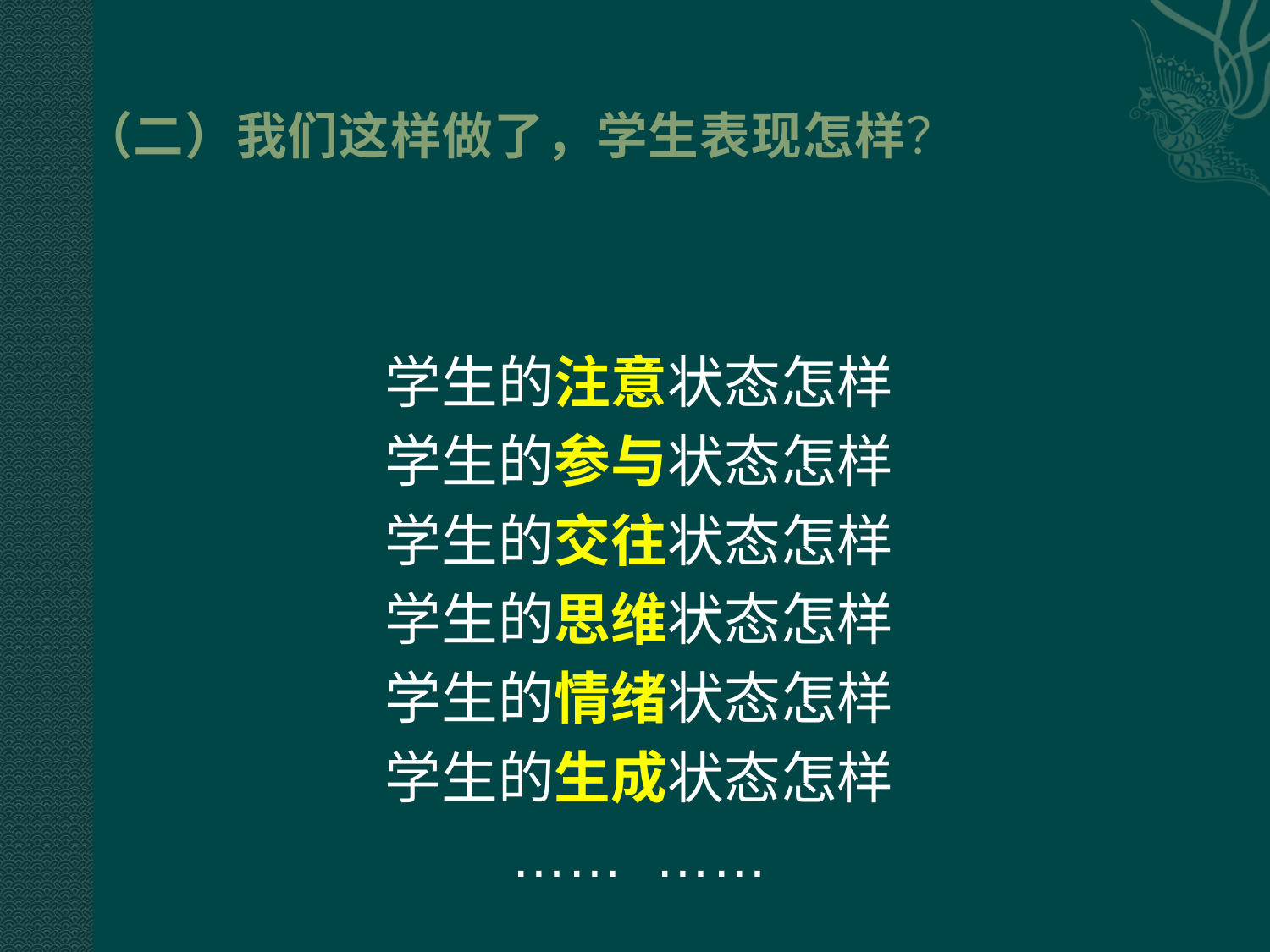

# （二）我们这样做了，学生表现怎样？

学生的注意状态怎样
学生的参与状态怎样
学生的交往状态怎样
学生的思维状态怎样
学生的情绪状态怎样
学生的生成状态怎样
……  ……